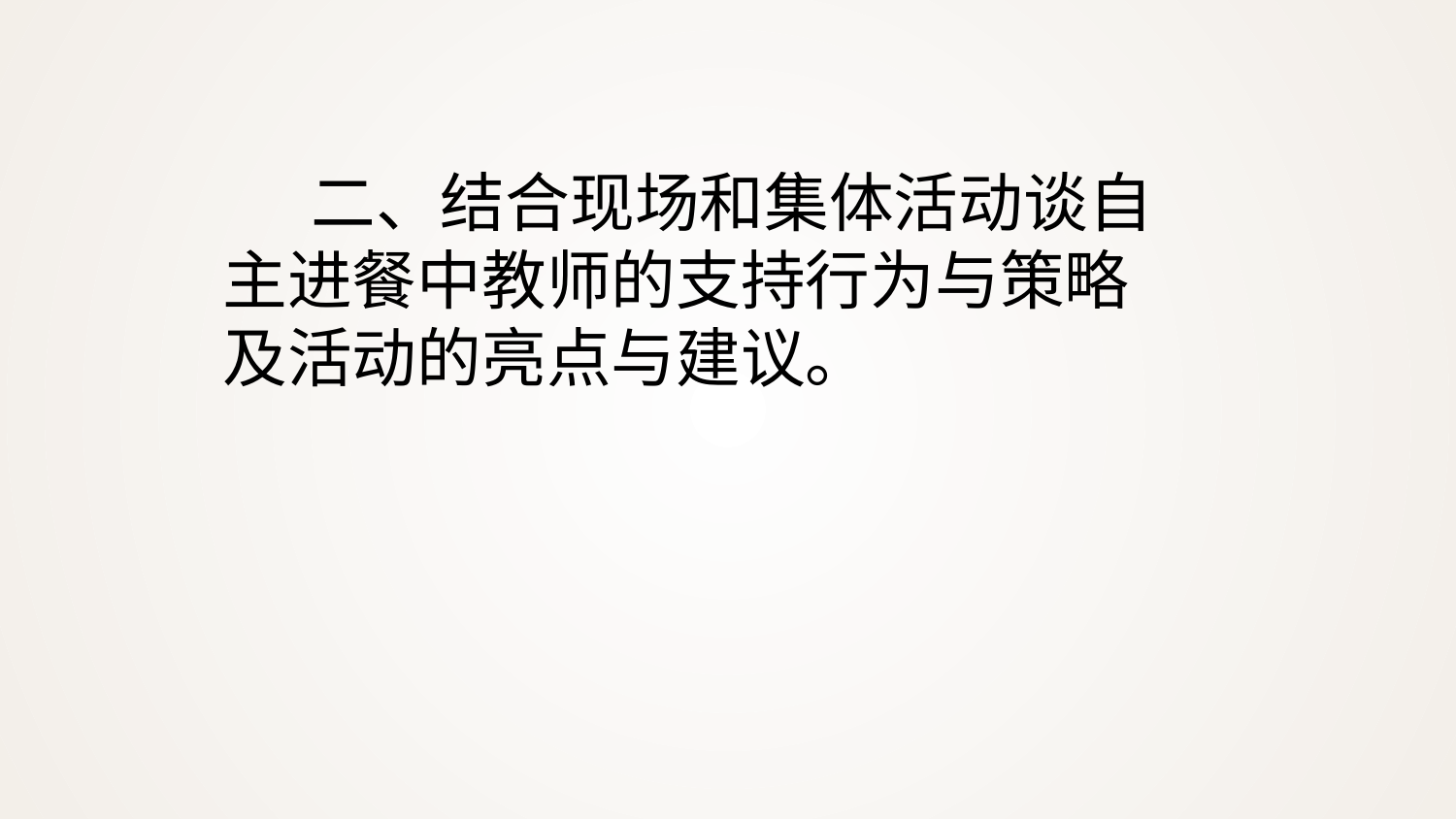

二、结合现场和集体活动谈自主进餐中教师的支持行为与策略及活动的亮点与建议。